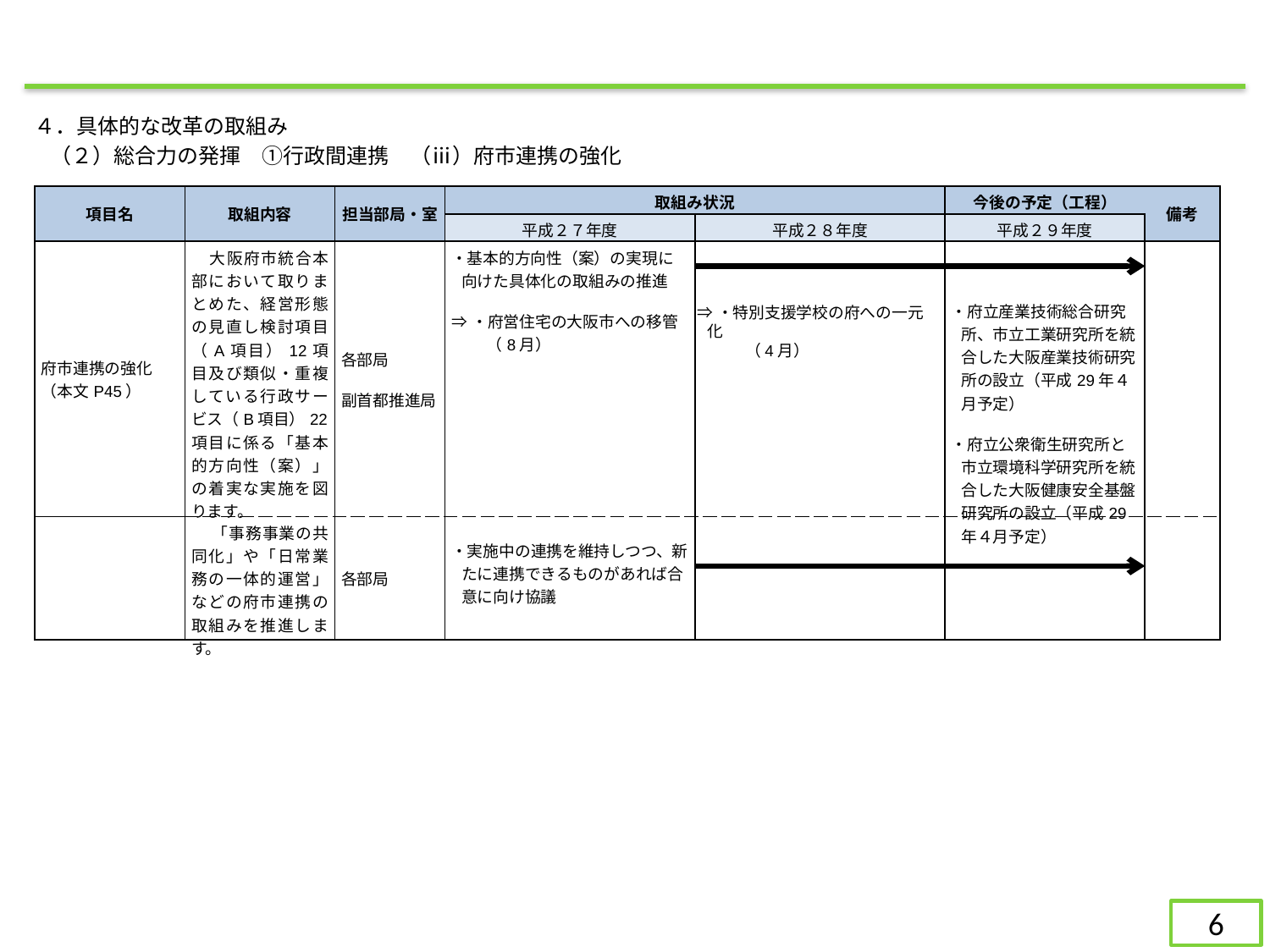

４．具体的な改革の取組み
（２）総合力の発揮　①行政間連携　（ⅲ）府市連携の強化
| 項目名 | 取組内容 | 担当部局・室 | 取組み状況 |  | 今後の予定（工程） | 備考 |
| --- | --- | --- | --- | --- | --- | --- |
|  |  |  | 平成２７年度 | 平成２８年度 | 平成２９年度 |  |
| 府市連携の強化 （本文P45） | 大阪府市統合本部において取りまとめた、経営形態の見直し検討項目（A項目）12項目及び類似・重複している行政サービス（B項目）22項目に係る「基本的方向性（案）」の着実な実施を図ります。 | 各部局 副首都推進局 | ・基本的方向性（案）の実現に向けた具体化の取組みの推進 ⇒・府営住宅の大阪市への移管 　　 （8月） |  | ・府立産業技術総合研究所、市立工業研究所を統合した大阪産業技術研究所の設立（平成29年４月予定） ・府立公衆衛生研究所と市立環境科学研究所を統合した大阪健康安全基盤研究所の設立（平成29年４月予定） |  |
|  | 「事務事業の共同化」や「日常業務の一体的運営」などの府市連携の取組みを推進します。 | 各部局 | ・実施中の連携を維持しつつ、新たに連携できるものがあれば合意に向け協議 |  |  |  |
⇒・特別支援学校の府への一元化
　　　（4月）

6